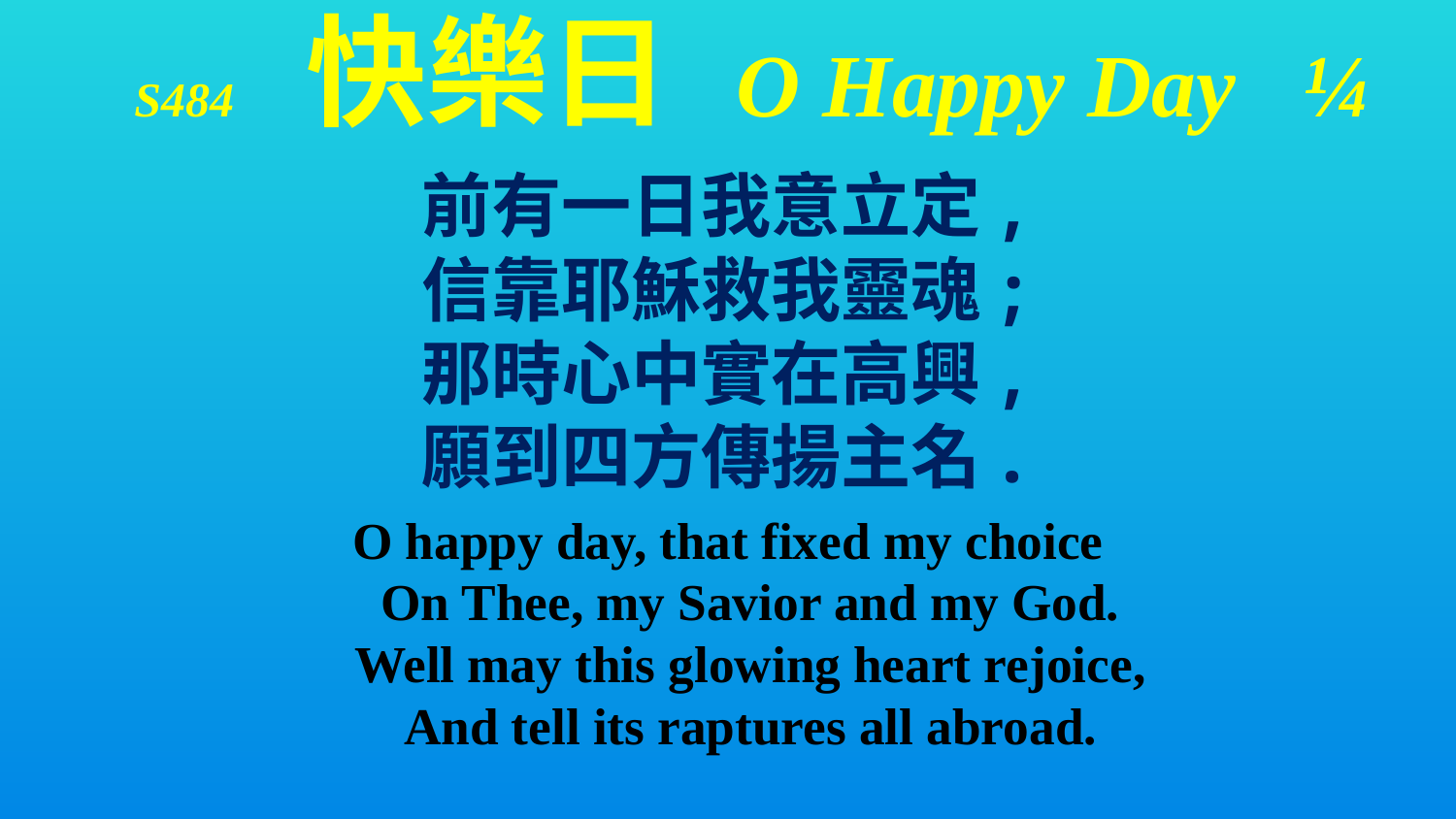

# S484     快樂日     O Happy Day   ¼
前有一日我意立定,
信靠耶穌救我靈魂;
那時心中實在高興,
願到四方傳揚主名.
O happy day, that fixed my choice
On Thee, my Savior and my God.
Well may this glowing heart rejoice,
And tell its raptures all abroad.